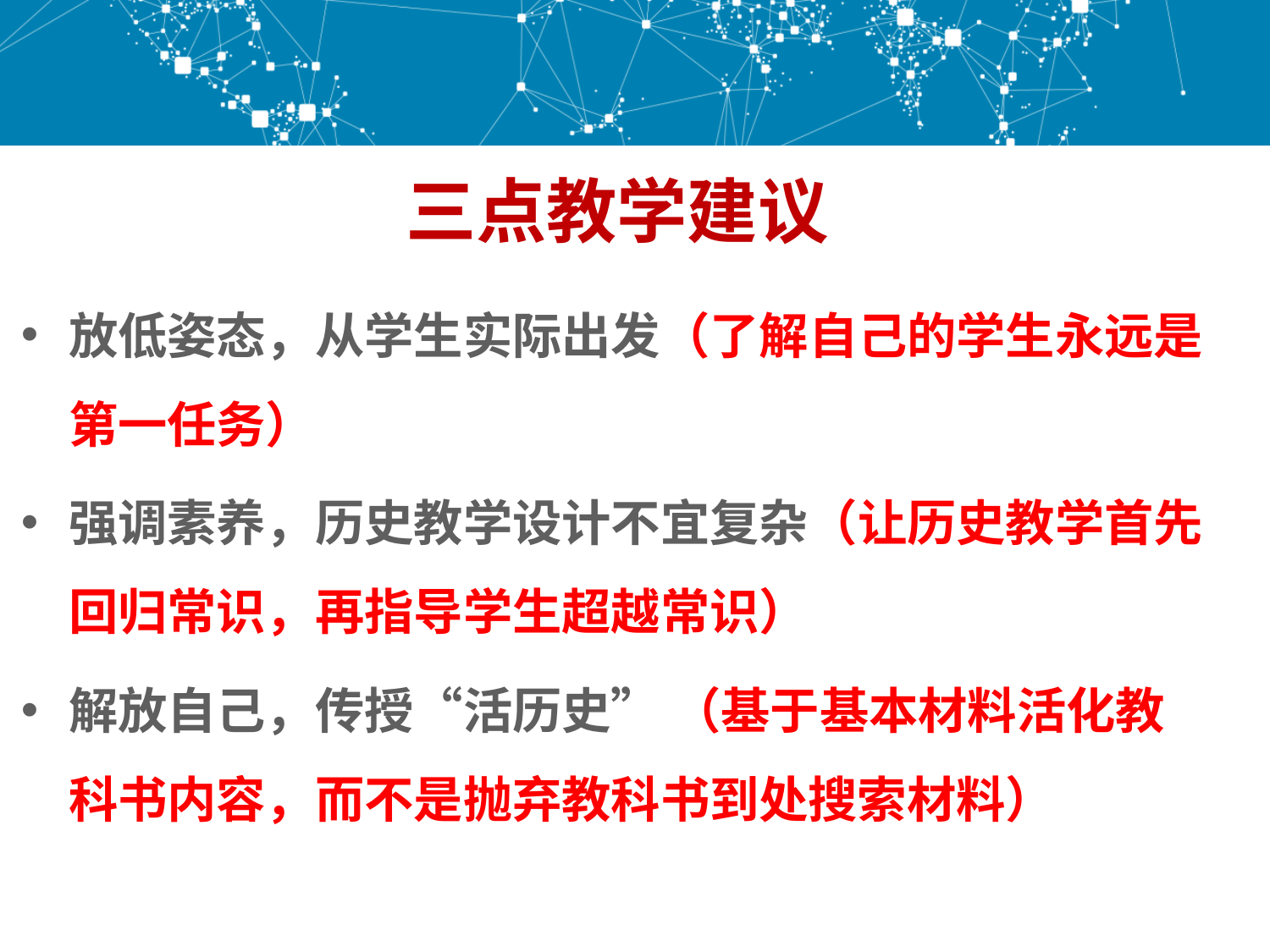

#
三点教学建议
放低姿态，从学生实际出发（了解自己的学生永远是第一任务）
强调素养，历史教学设计不宜复杂（让历史教学首先回归常识，再指导学生超越常识）
解放自己，传授“活历史” （基于基本材料活化教科书内容，而不是抛弃教科书到处搜索材料）